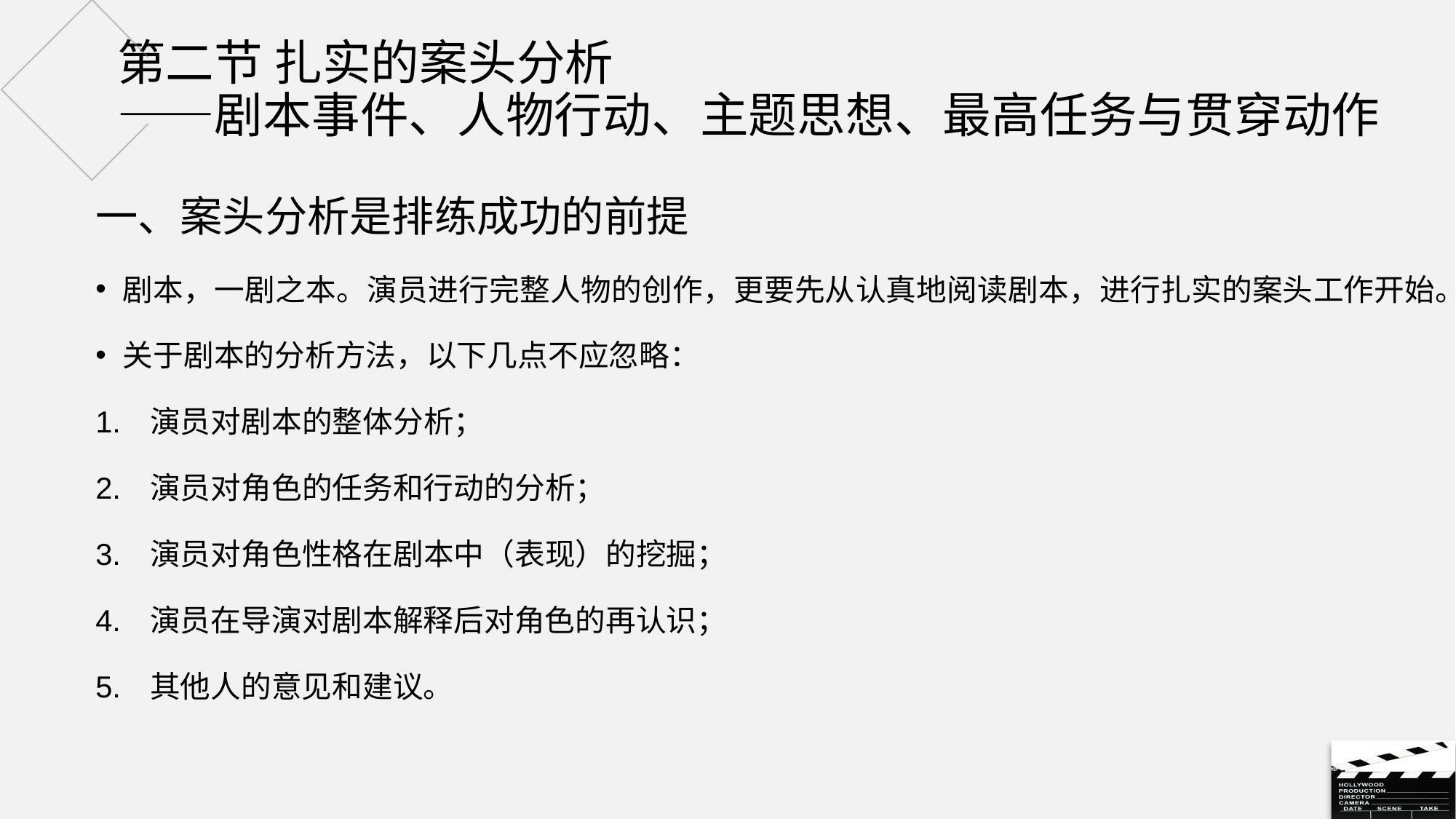

# 第二节 扎实的案头分析 ——剧本事件、人物行动、主题思想、最高任务与贯穿动作
一、案头分析是排练成功的前提
剧本，一剧之本。演员进行完整人物的创作，更要先从认真地阅读剧本，进行扎实的案头工作开始。
关于剧本的分析方法，以下几点不应忽略：
演员对剧本的整体分析；
演员对角色的任务和行动的分析；
演员对角色性格在剧本中（表现）的挖掘；
演员在导演对剧本解释后对角色的再认识；
其他人的意见和建议。